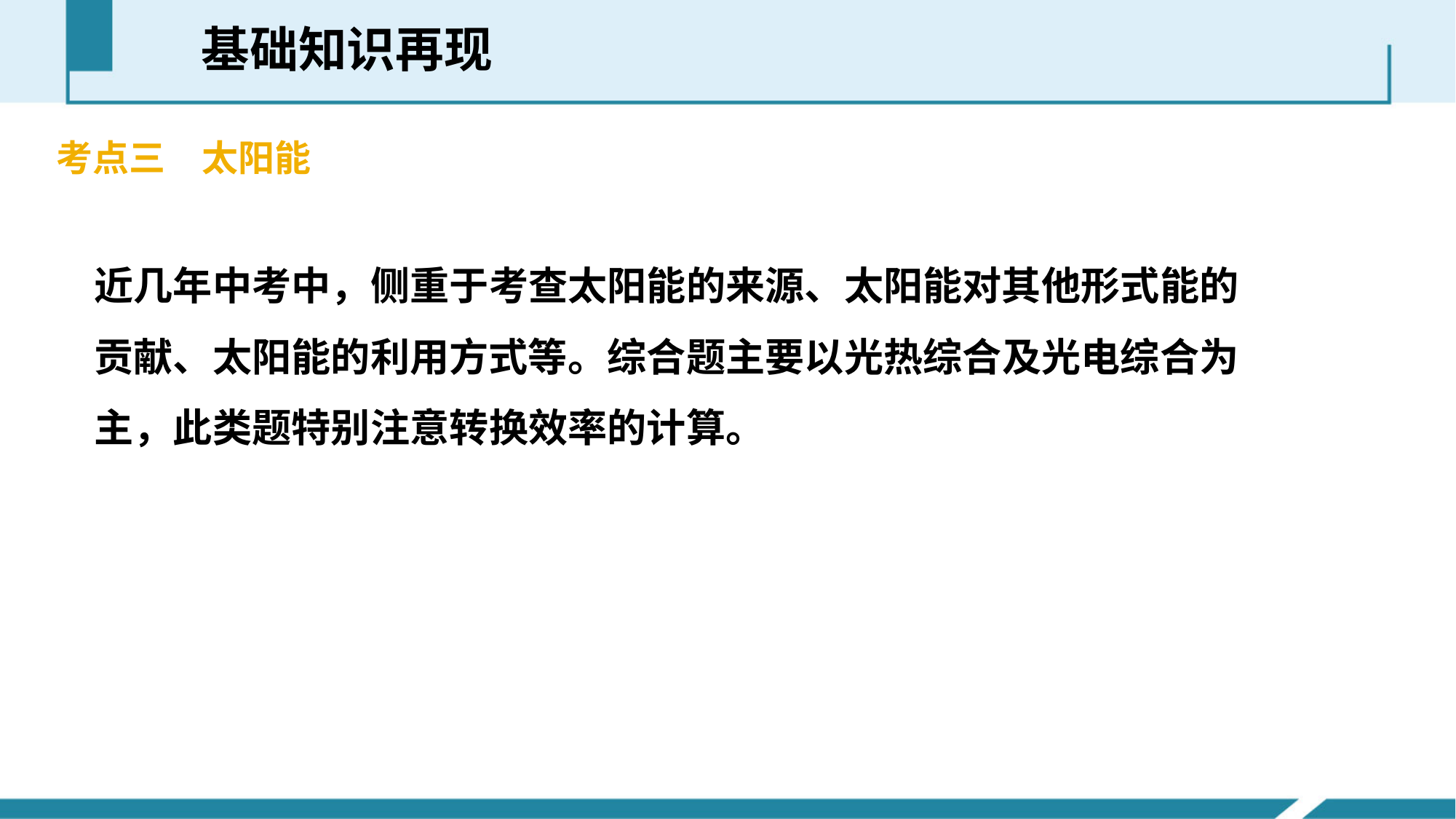

基础知识再现
考点三　太阳能
近几年中考中，侧重于考查太阳能的来源、太阳能对其他形式能的贡献、太阳能的利用方式等。综合题主要以光热综合及光电综合为主，此类题特别注意转换效率的计算。